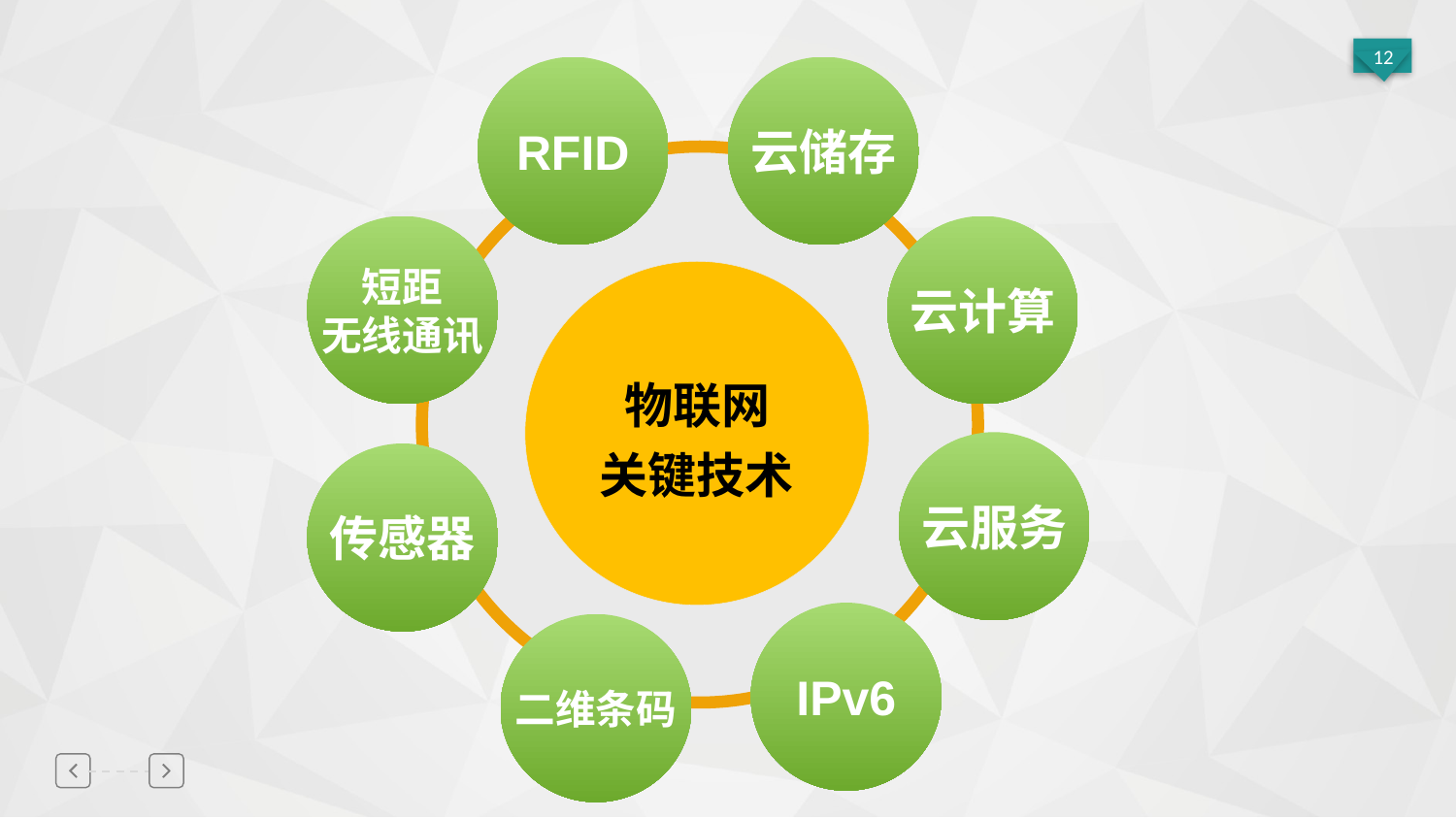

RFID
云储存

短距
无线通讯
云计算
物联网
关键技术
云服务
传感器
IPv6
二维条码